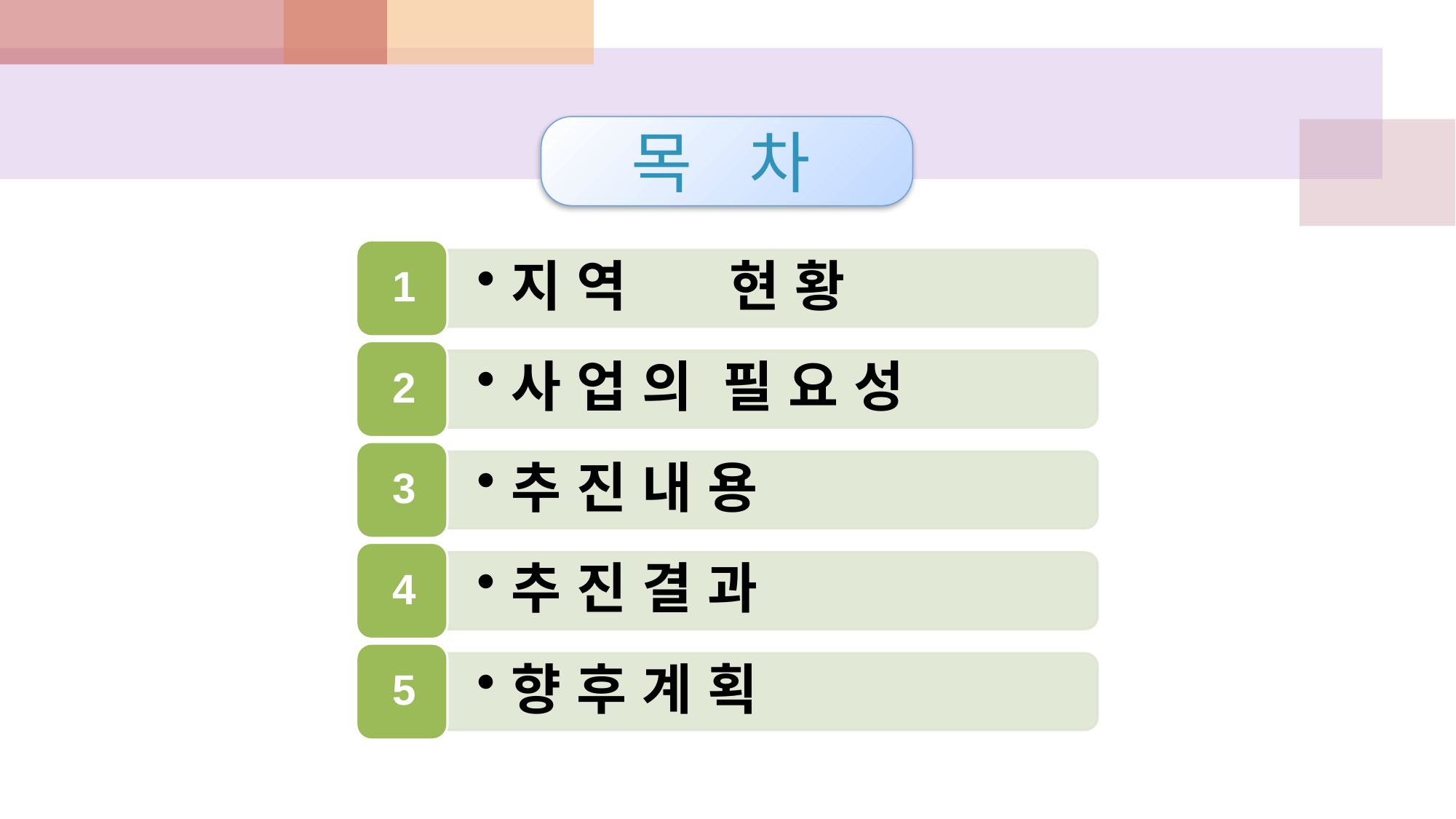

목   차
지 역	현 황
1
사 업 의  필 요 성
2
추 진 내 용
3
추 진 결 과
4
향 후 계 획
5